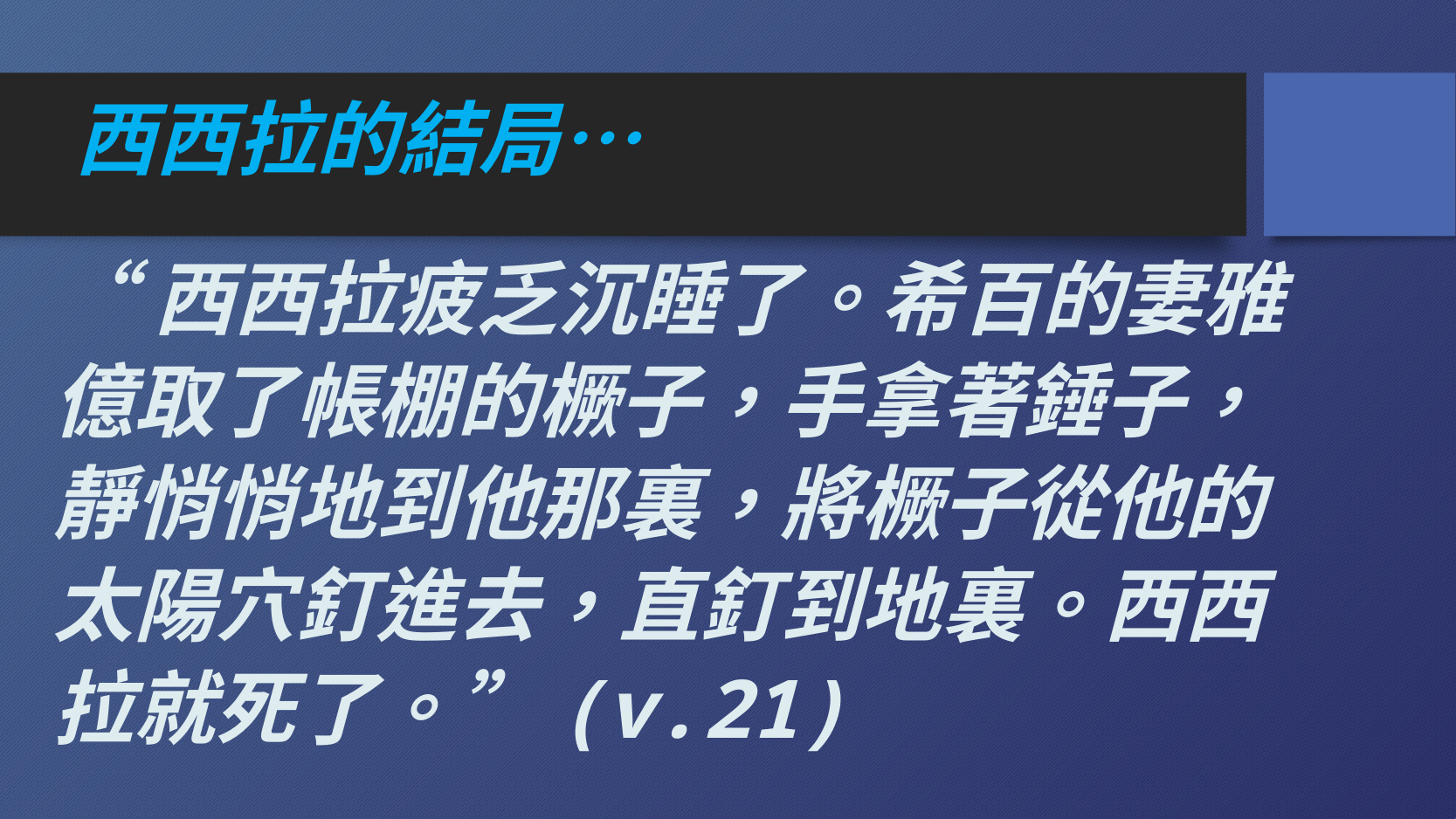

# 西西拉的結局…
“西西拉疲乏沉睡了。希百的妻雅
億取了帳棚的橛子，手拿著錘子，
靜悄悄地到他那裏，將橛子從他的
太陽穴釘進去，直釘到地裏。西西
拉就死了。”(v.21)